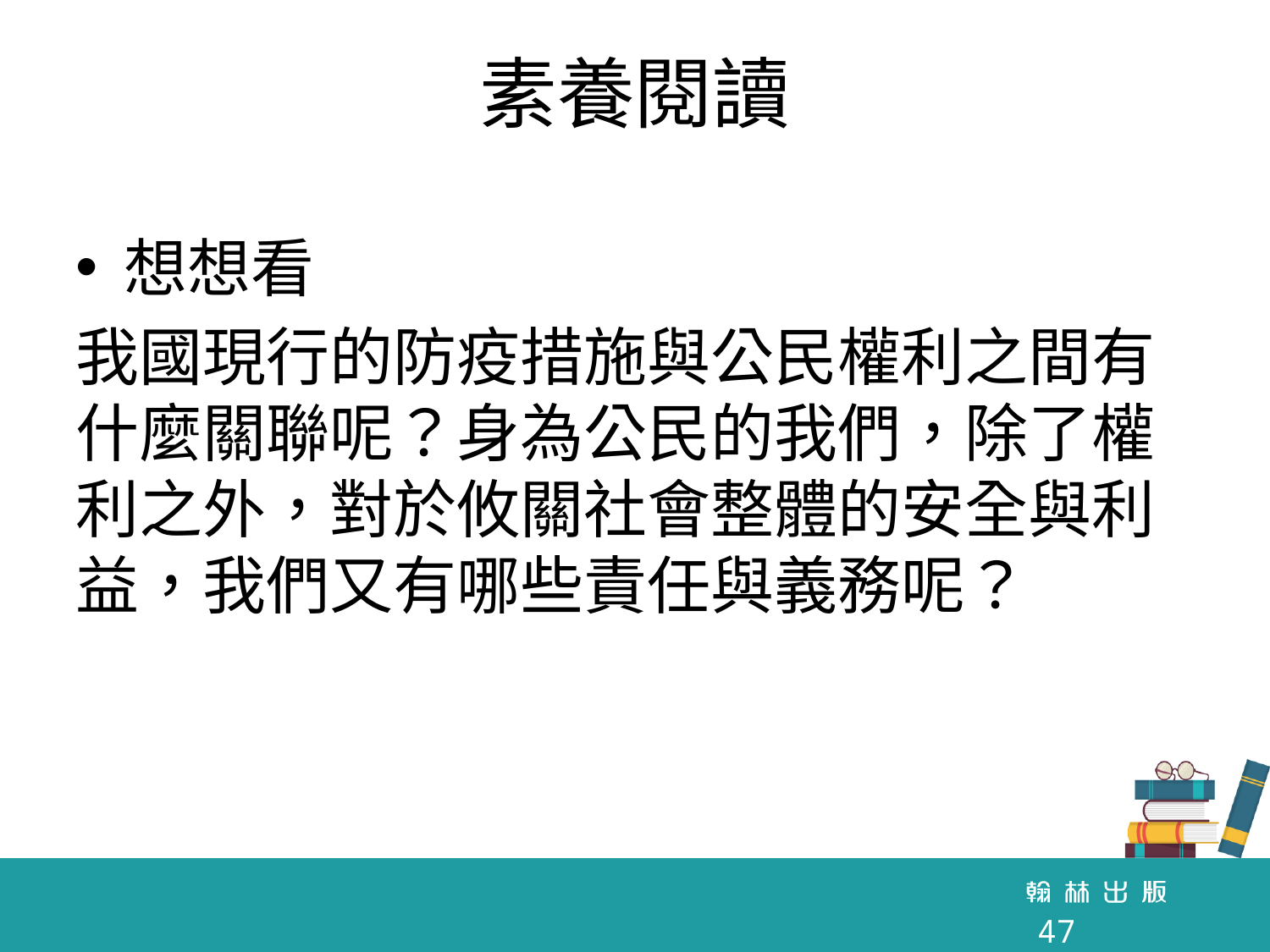

# 素養閱讀
想想看
我國現行的防疫措施與公民權利之間有什麼關聯呢？身為公民的我們，除了權利之外，對於攸關社會整體的安全與利益，我們又有哪些責任與義務呢？
47